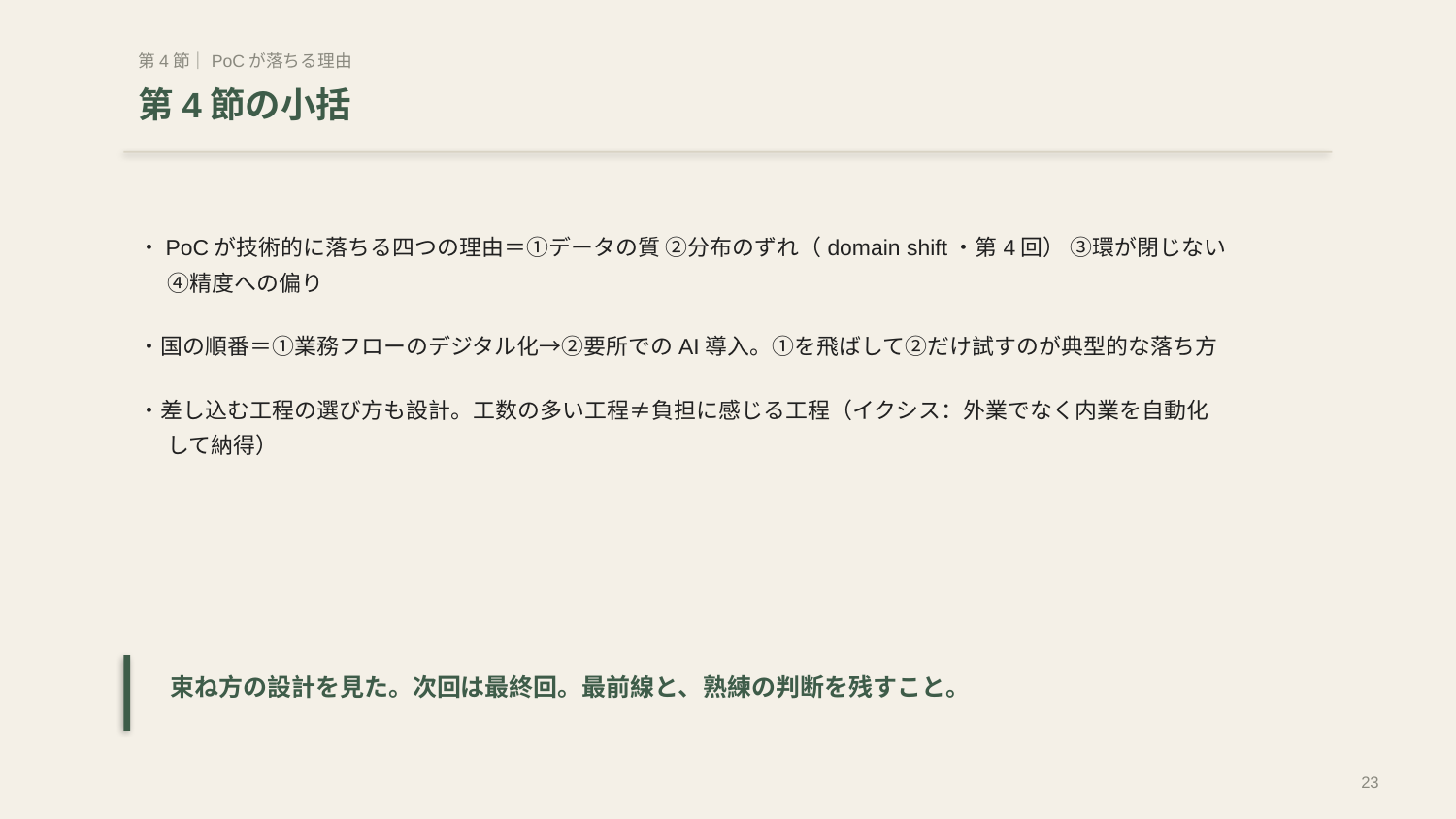

第4節｜PoCが落ちる理由
第4節の小括

・PoCが技術的に落ちる四つの理由＝①データの質 ②分布のずれ（domain shift・第4回） ③環が閉じない ④精度への偏り
・国の順番＝①業務フローのデジタル化→②要所でのAI導入。①を飛ばして②だけ試すのが典型的な落ち方
・差し込む工程の選び方も設計。工数の多い工程≠負担に感じる工程（イクシス：外業でなく内業を自動化して納得）

束ね方の設計を見た。次回は最終回。最前線と、熟練の判断を残すこと。
23